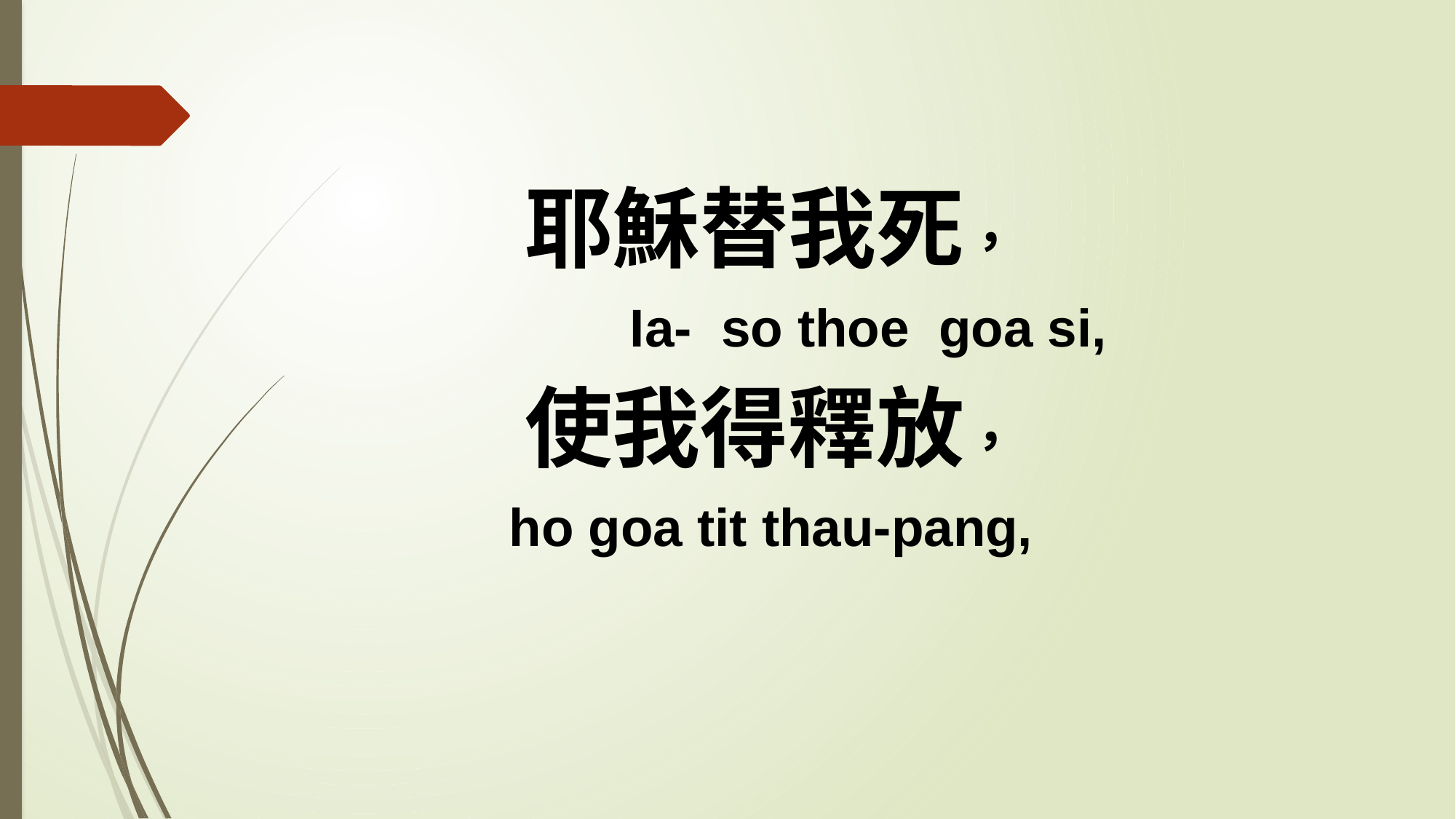

耶穌替我死，
                          Ia-  so thoe  goa si,
使我得釋放，
ho goa tit thau-pang,